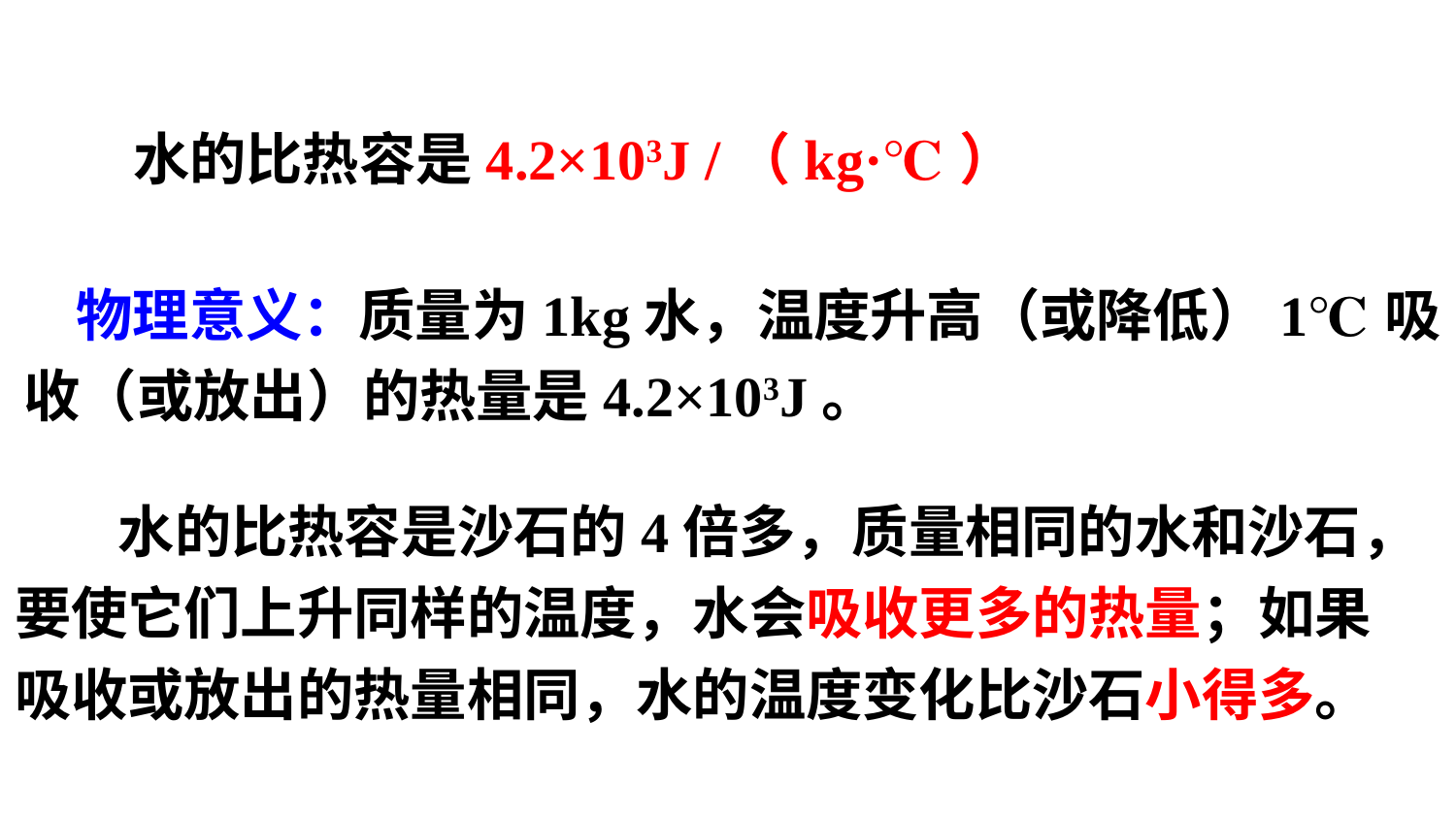

水的比热容是4.2×103J /（kg·℃）
   物理意义：质量为1kg水，温度升高（或降低）1℃吸收（或放出）的热量是4.2×103J。
       水的比热容是沙石的4倍多，质量相同的水和沙石，要使它们上升同样的温度，水会吸收更多的热量；如果吸收或放出的热量相同，水的温度变化比沙石小得多。